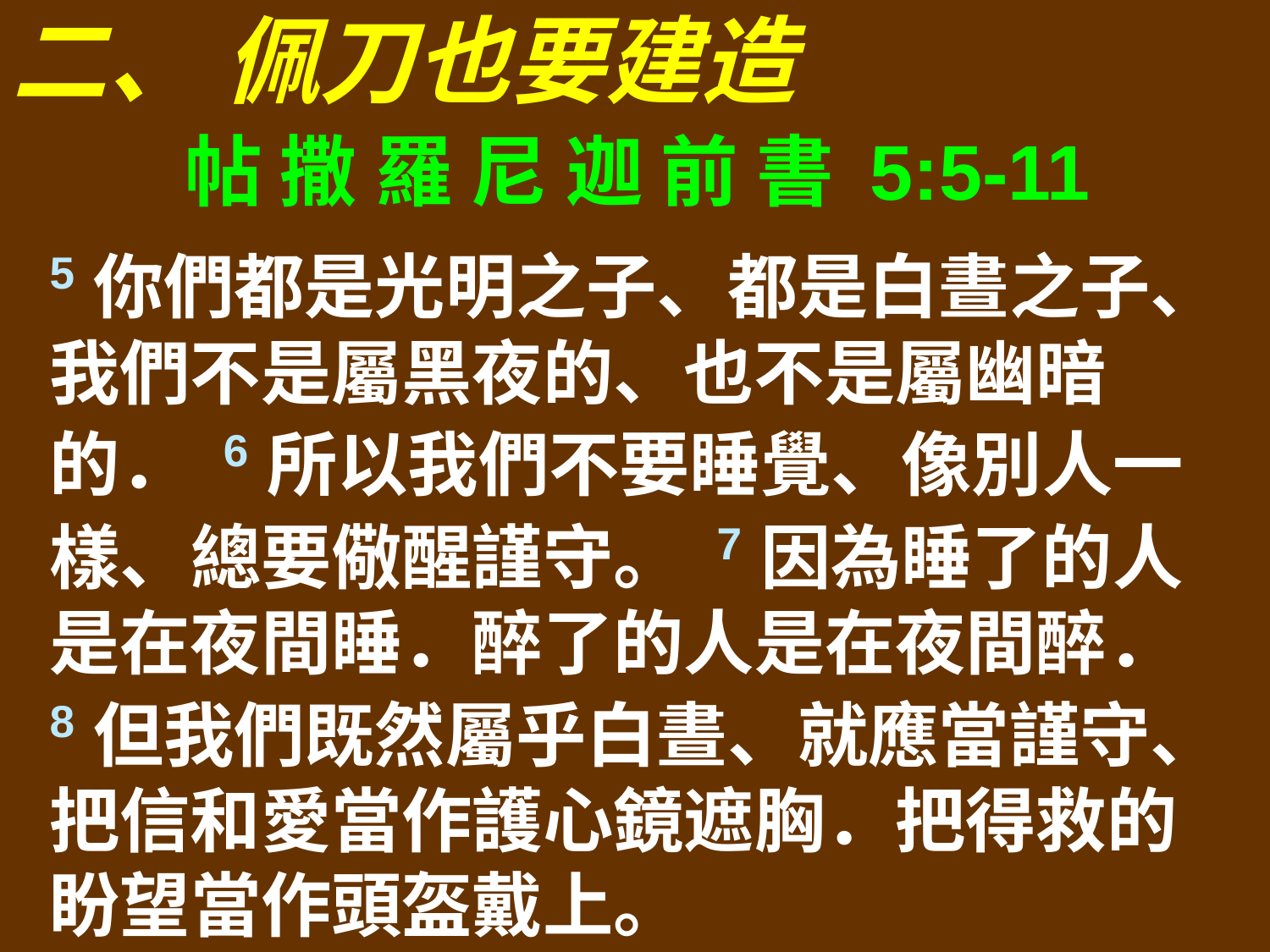

二、 佩刀也要建造
帖 撒 羅 尼 迦 前 書 5:5-11
5你們都是光明之子、都是白晝之子、我們不是屬黑夜的、也不是屬幽暗的． 6所以我們不要睡覺、像別人一樣、總要儆醒謹守。 7因為睡了的人是在夜間睡．醉了的人是在夜間醉． 8但我們既然屬乎白晝、就應當謹守、把信和愛當作護心鏡遮胸．把得救的盼望當作頭盔戴上。